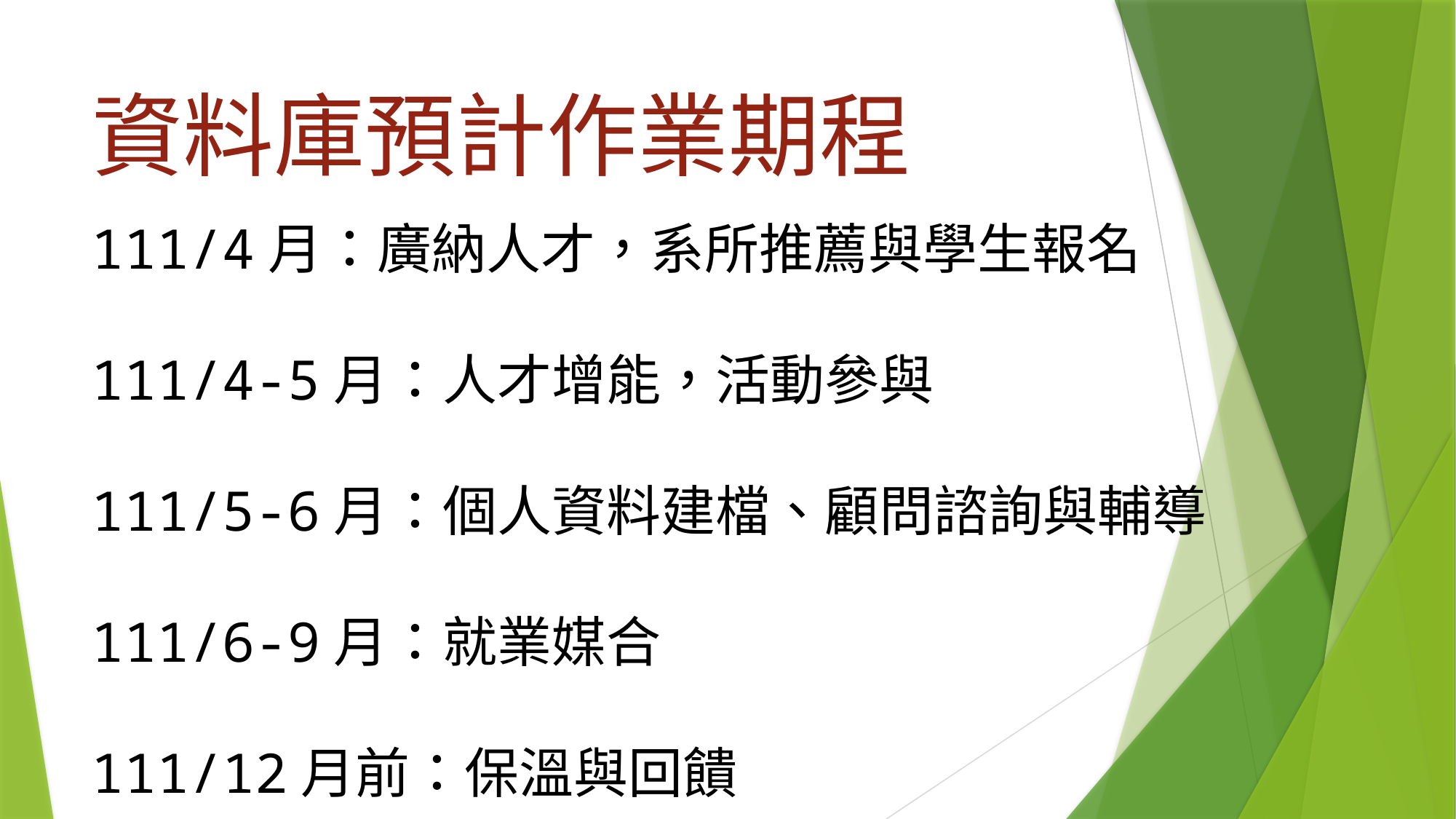

# 資料庫預計作業期程
111/4月：廣納人才，系所推薦與學生報名
111/4-5月：人才增能，活動參與

111/5-6月：個人資料建檔、顧問諮詢與輔導

111/6-9月：就業媒合

111/12月前：保溫與回饋